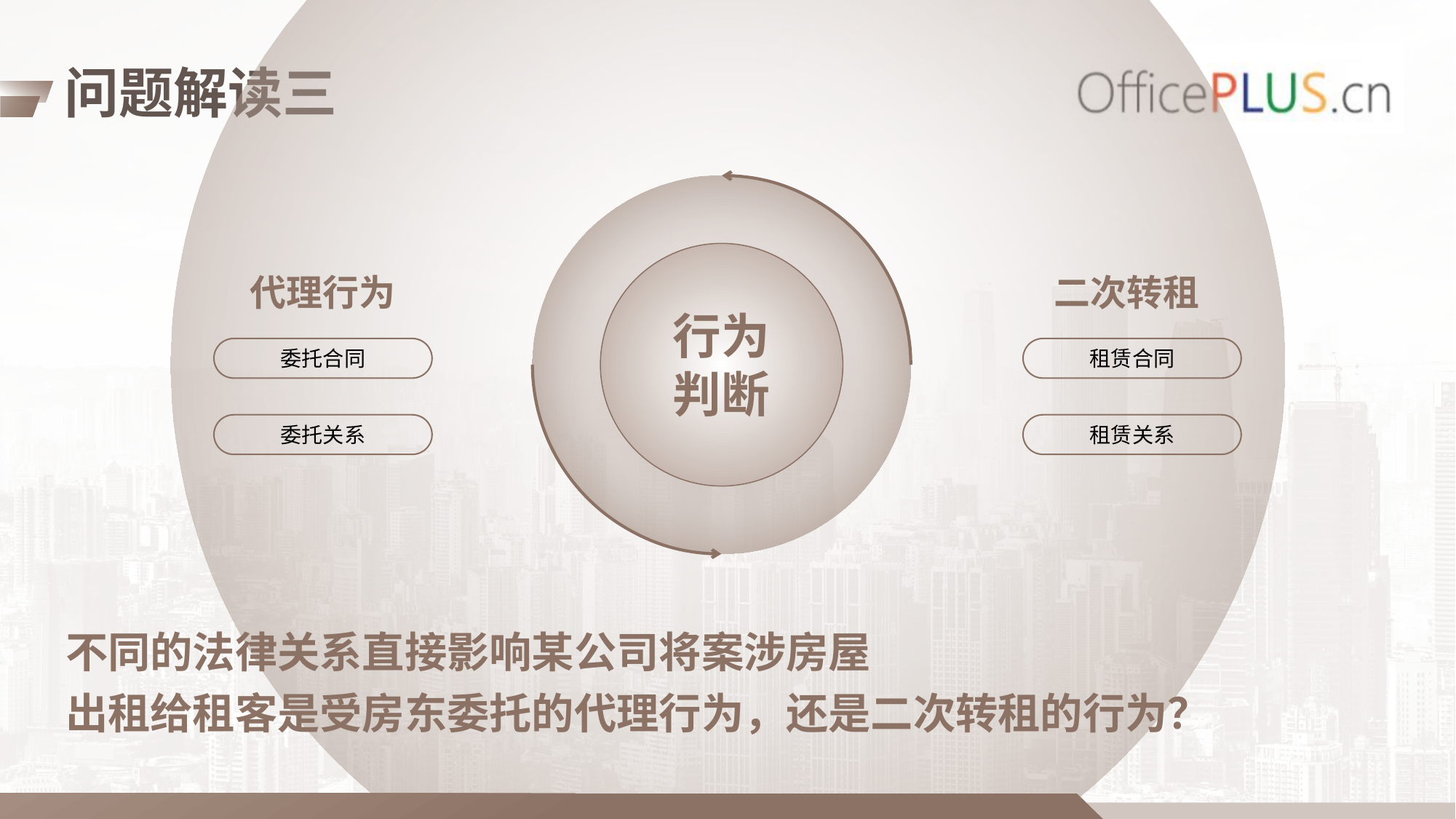

问题解读三

代理行为
二次转租
行为
判断

委托合同

租赁合同

委托关系

租赁关系
不同的法律关系直接影响某公司将案涉房屋
出租给租客是受房东委托的代理行为，还是二次转租的行为？